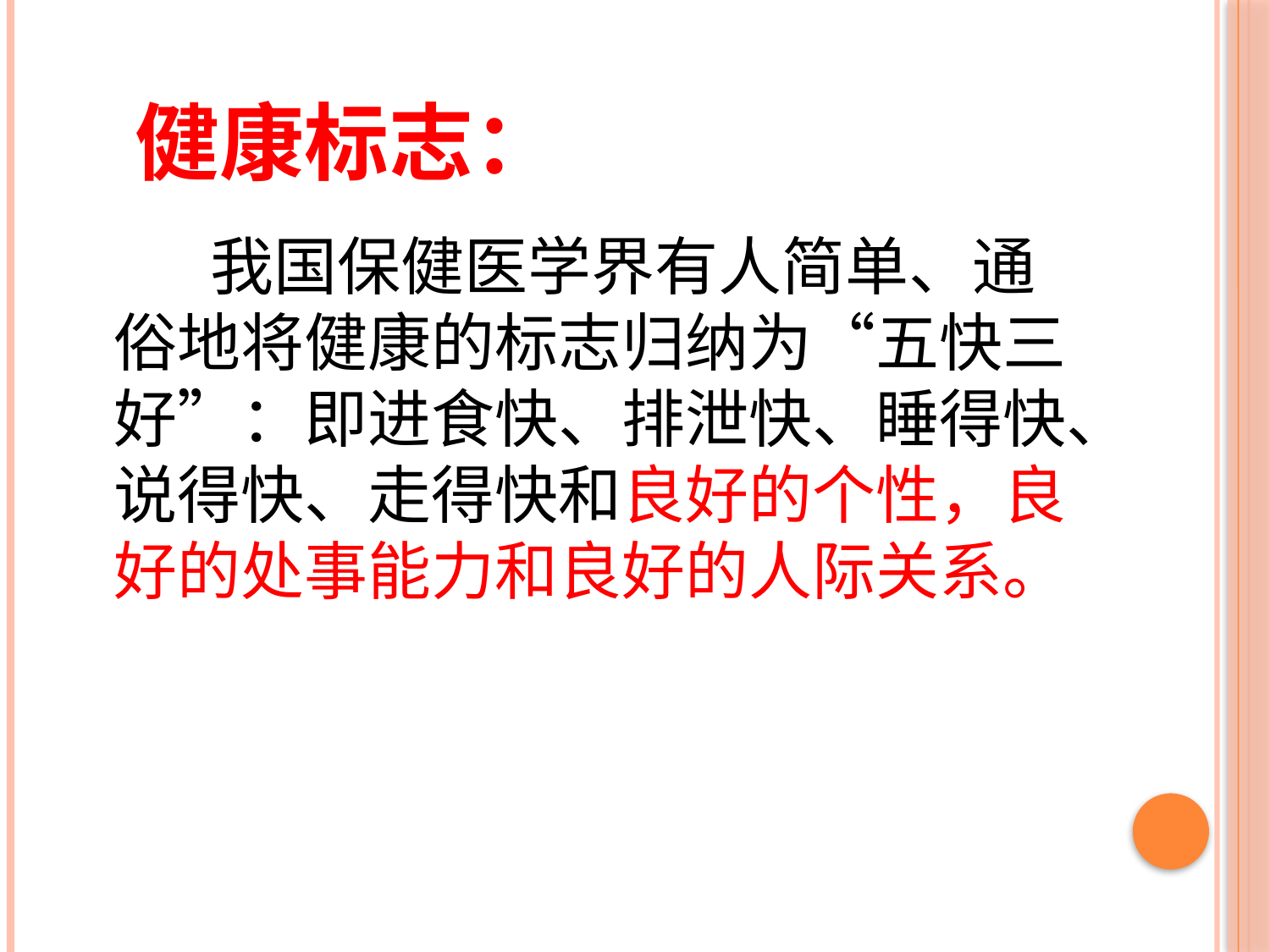

# 健康标志：

             我国保健医学界有人简单、通俗地将健康的标志归纳为“五快三好”：即进食快、排泄快、睡得快、说得快、走得快和良好的个性，良好的处事能力和良好的人际关系。